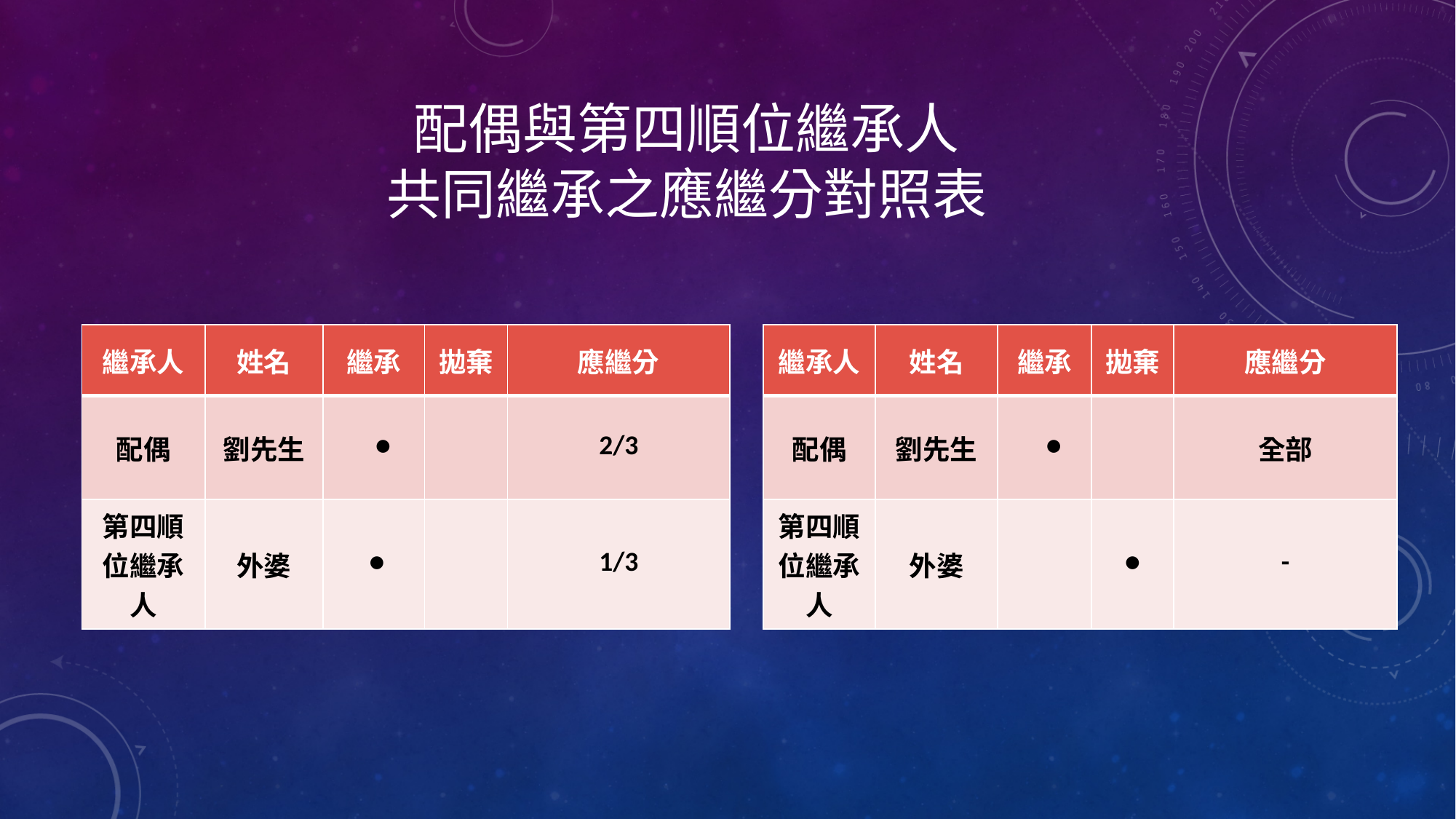

# 配偶與第四順位繼承人 共同繼承之應繼分對照表
| 繼承人 | 姓名 | 繼承 | 拋棄 | 應繼分 |
| --- | --- | --- | --- | --- |
| 配偶 | 劉先生 | ● |  | 2/3 |
| 第四順位繼承人 | 外婆 | ● |  | 1/3 |
| 繼承人 | 姓名 | 繼承 | 拋棄 | 應繼分 |
| --- | --- | --- | --- | --- |
| 配偶 | 劉先生 | ● |  | 全部 |
| 第四順位繼承人 | 外婆 |  | ● | - |